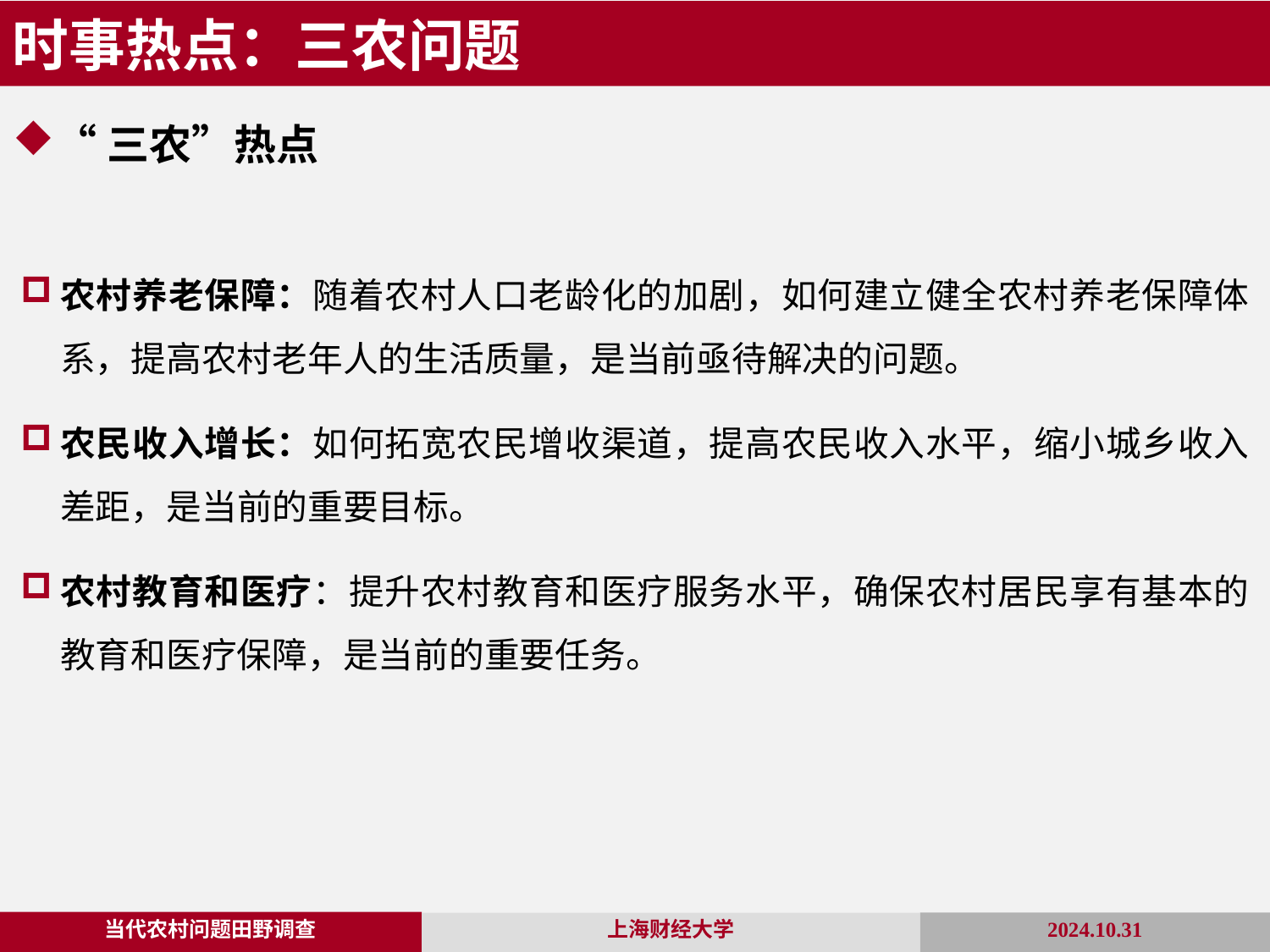

时事热点：三农问题
“三农”热点
农村养老保障：随着农村人口老龄化的加剧，如何建立健全农村养老保障体系，提高农村老年人的生活质量，是当前亟待解决的问题。
农民收入增长：如何拓宽农民增收渠道，提高农民收入水平，缩小城乡收入差距，是当前的重要目标。
农村教育和医疗：提升农村教育和医疗服务水平，确保农村居民享有基本的教育和医疗保障，是当前的重要任务。
当代农村问题田野调查
2024.10.31
上海财经大学